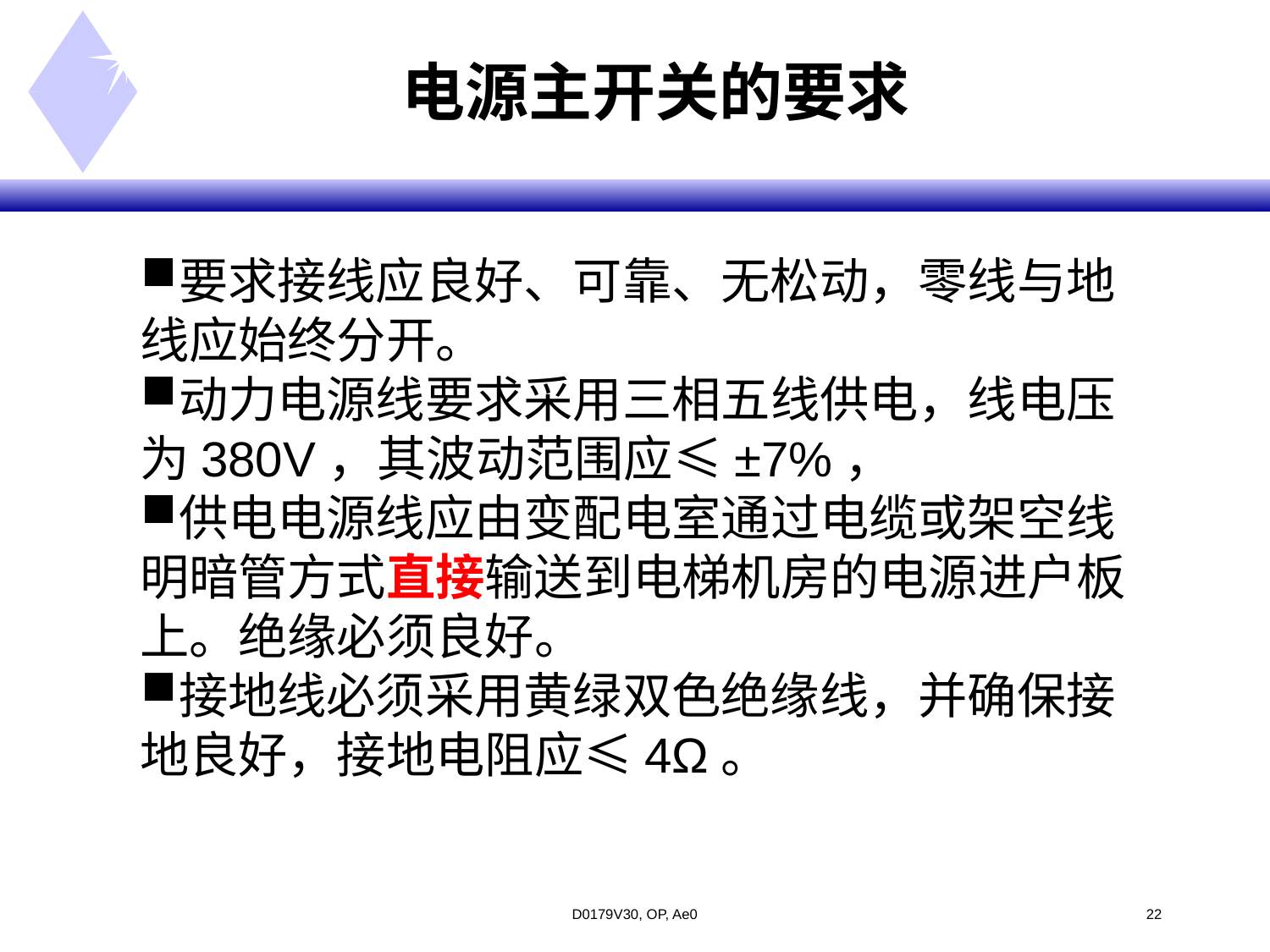

# 电源主开关的要求
要求接线应良好、可靠、无松动，零线与地线应始终分开。
动力电源线要求采用三相五线供电，线电压为380V，其波动范围应≤±7%，
供电电源线应由变配电室通过电缆或架空线明暗管方式直接输送到电梯机房的电源进户板上。绝缘必须良好。
接地线必须采用黄绿双色绝缘线，并确保接地良好，接地电阻应≤4Ω。

D0179V30, OP, Ae0
22